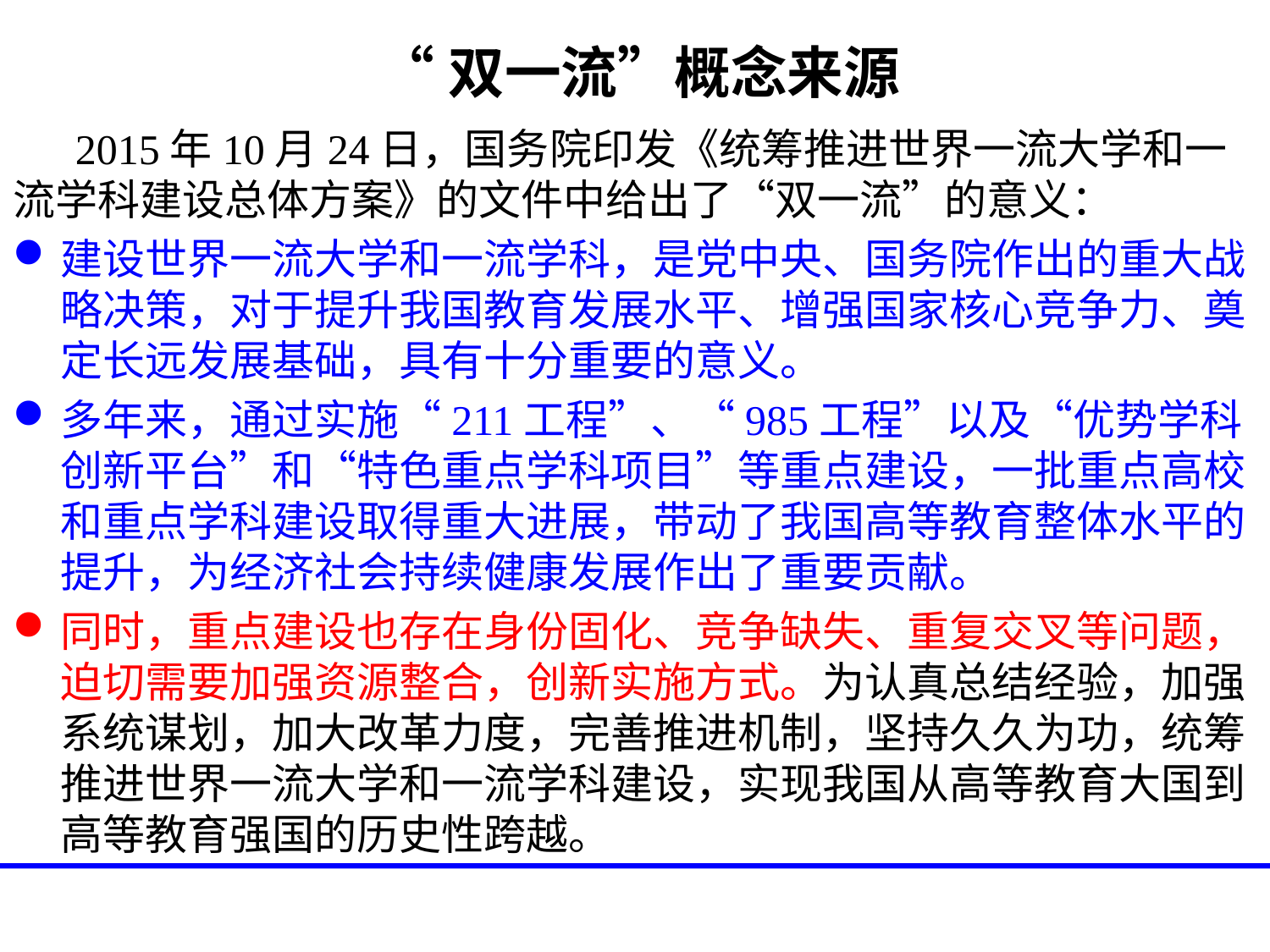

# “双一流”概念来源
2015年10月24日，国务院印发《统筹推进世界一流大学和一流学科建设总体方案》的文件中给出了“双一流”的意义：
建设世界一流大学和一流学科，是党中央、国务院作出的重大战略决策，对于提升我国教育发展水平、增强国家核心竞争力、奠定长远发展基础，具有十分重要的意义。
多年来，通过实施“211工程”、“985工程”以及“优势学科创新平台”和“特色重点学科项目”等重点建设，一批重点高校和重点学科建设取得重大进展，带动了我国高等教育整体水平的提升，为经济社会持续健康发展作出了重要贡献。
同时，重点建设也存在身份固化、竞争缺失、重复交叉等问题，迫切需要加强资源整合，创新实施方式。为认真总结经验，加强系统谋划，加大改革力度，完善推进机制，坚持久久为功，统筹推进世界一流大学和一流学科建设，实现我国从高等教育大国到高等教育强国的历史性跨越。